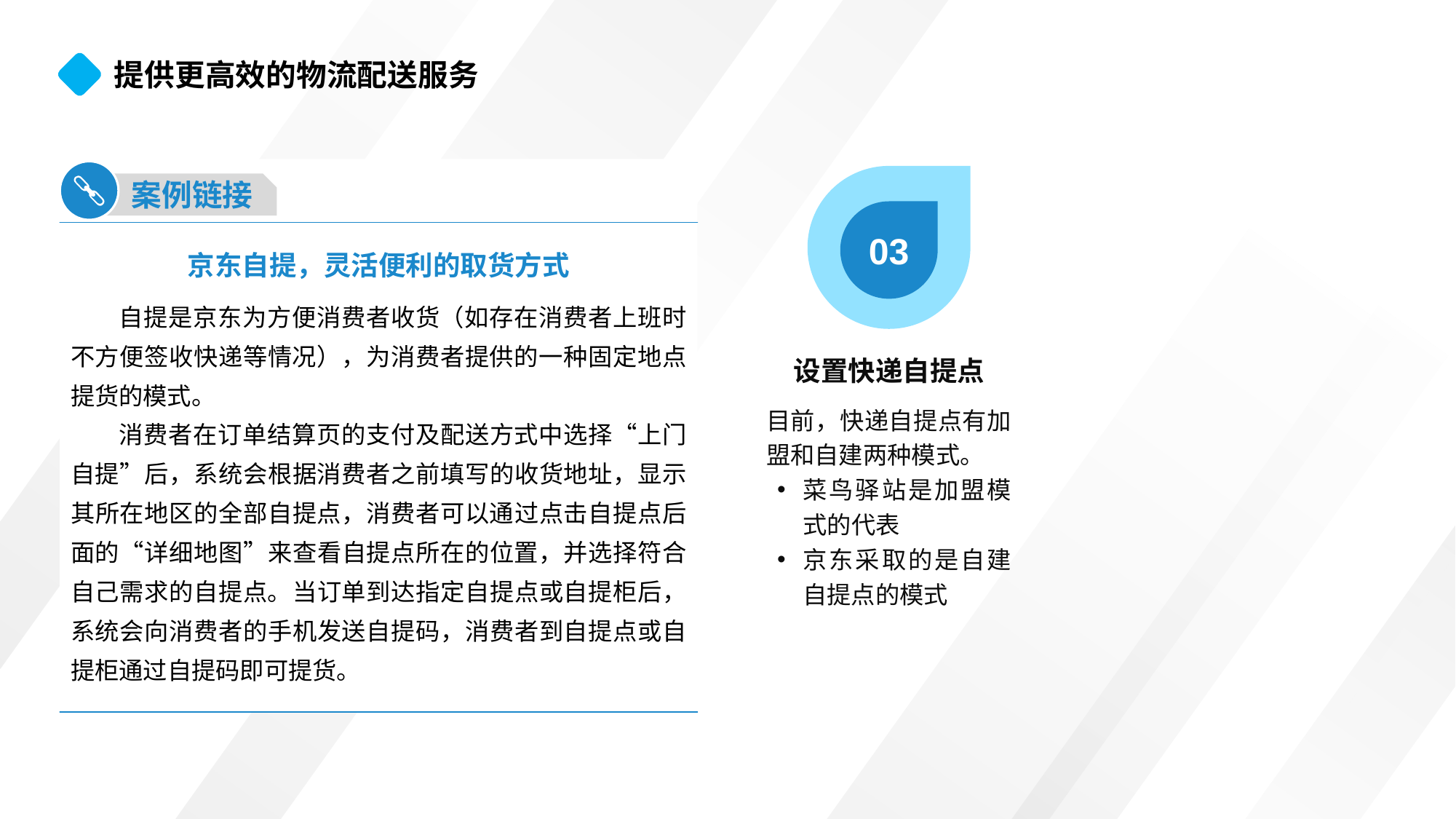

提供更高效的物流配送服务

案例链接

京东自提，灵活便利的取货方式
自提是京东为方便消费者收货（如存在消费者上班时不方便签收快递等情况），为消费者提供的一种固定地点提货的模式。
消费者在订单结算页的支付及配送方式中选择“上门自提”后，系统会根据消费者之前填写的收货地址，显示其所在地区的全部自提点，消费者可以通过点击自提点后面的“详细地图”来查看自提点所在的位置，并选择符合自己需求的自提点。当订单到达指定自提点或自提柜后，系统会向消费者的手机发送自提码，消费者到自提点或自提柜通过自提码即可提货。

03

01

02
店仓一体化
店仓一体化是指线上线下全渠道融合的多功能门店不仅承担着展示商品的职能，还兼具仓储、商品分拣、配送等职能。
众包物流
众包模式是指一个公司或机构把过去由员工执行的工作任务，以自由、自愿的形式外包给非特定的大众网络来完成的模式。众包的任务通常由个人承担。
设置快递自提点
目前，快递自提点有加盟和自建两种模式。
菜鸟驿站是加盟模式的代表
京东采取的是自建自提点的模式